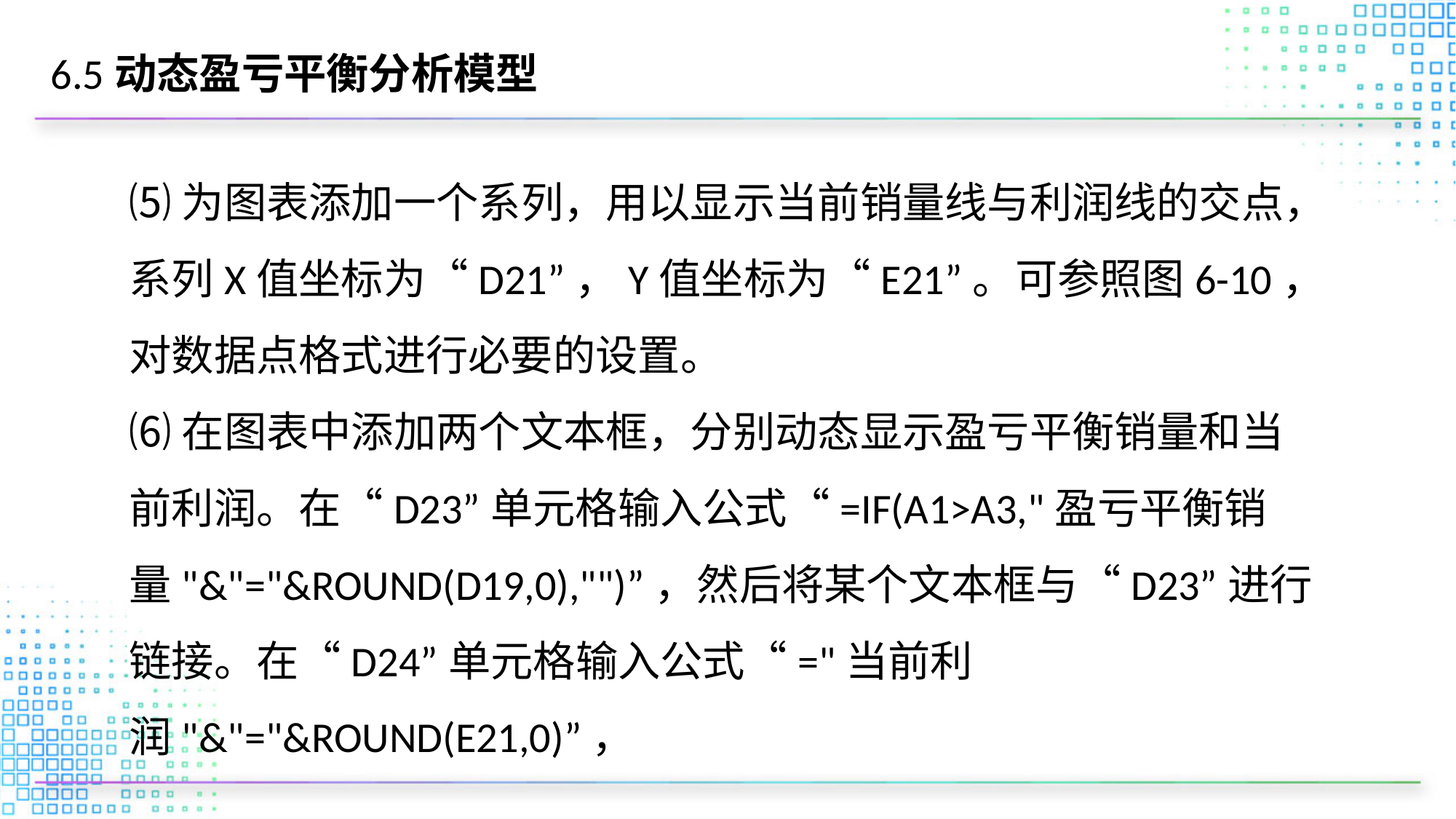

# 6.5动态盈亏平衡分析模型
⑸为图表添加一个系列，用以显示当前销量线与利润线的交点，系列X值坐标为“D21”，Y值坐标为“E21”。可参照图6-10，对数据点格式进行必要的设置。
⑹在图表中添加两个文本框，分别动态显示盈亏平衡销量和当前利润。在“D23”单元格输入公式“=IF(A1>A3,"盈亏平衡销量"&"="&ROUND(D19,0),"")”，然后将某个文本框与“D23”进行链接。在“D24”单元格输入公式“="当前利润"&"="&ROUND(E21,0)”，